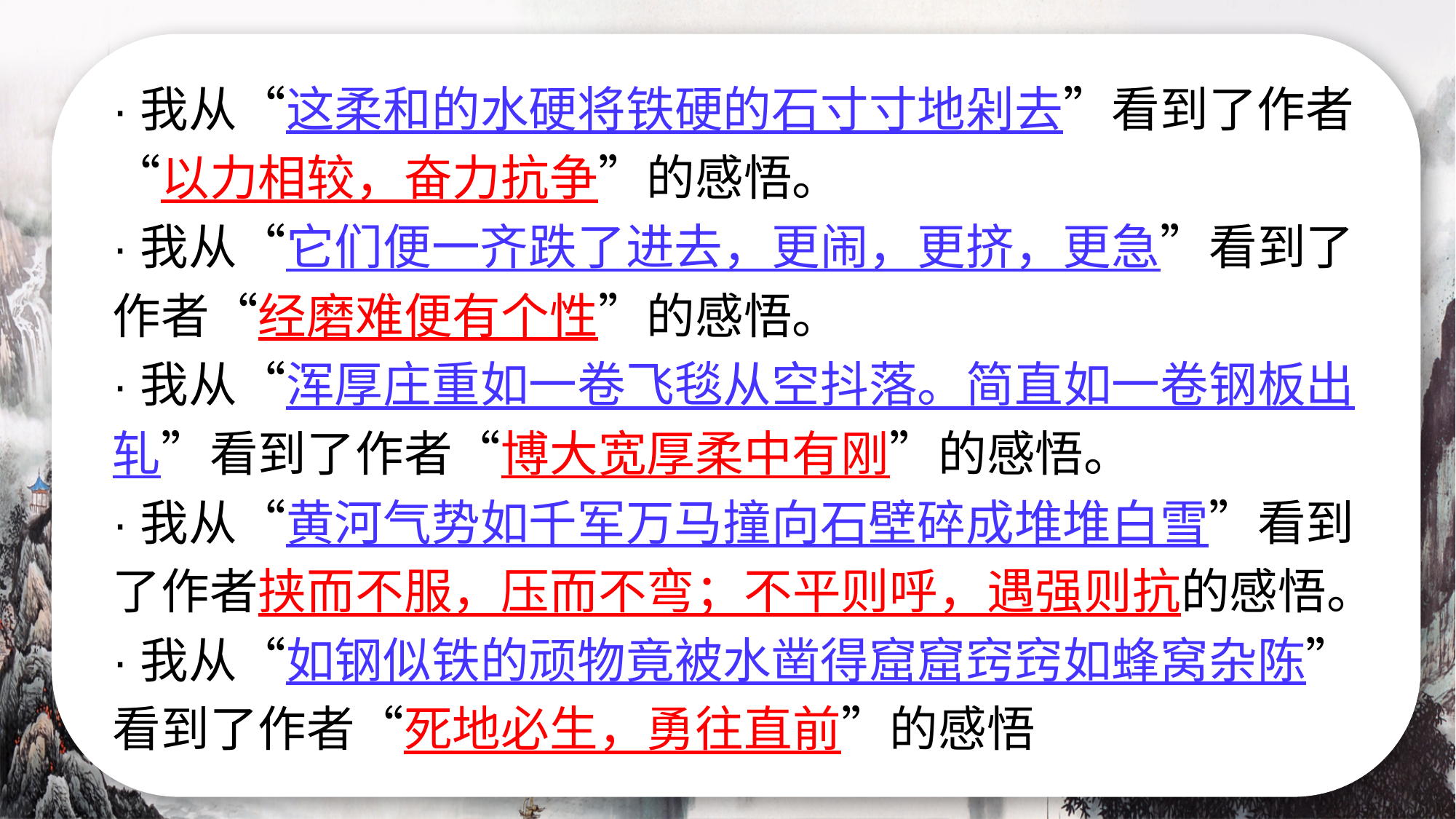

·我从“这柔和的水硬将铁硬的石寸寸地剁去”看到了作者“以力相较，奋力抗争”的感悟。
·我从“它们便一齐跌了进去，更闹，更挤，更急”看到了作者“经磨难便有个性”的感悟。
·我从“浑厚庄重如一卷飞毯从空抖落。简直如一卷钢板出轧”看到了作者“博大宽厚柔中有刚”的感悟。
·我从“黄河气势如千军万马撞向石壁碎成堆堆白雪”看到了作者挟而不服，压而不弯；不平则呼，遇强则抗的感悟。
·我从“如钢似铁的顽物竟被水凿得窟窟窍窍如蜂窝杂陈”看到了作者“死地必生，勇往直前”的感悟